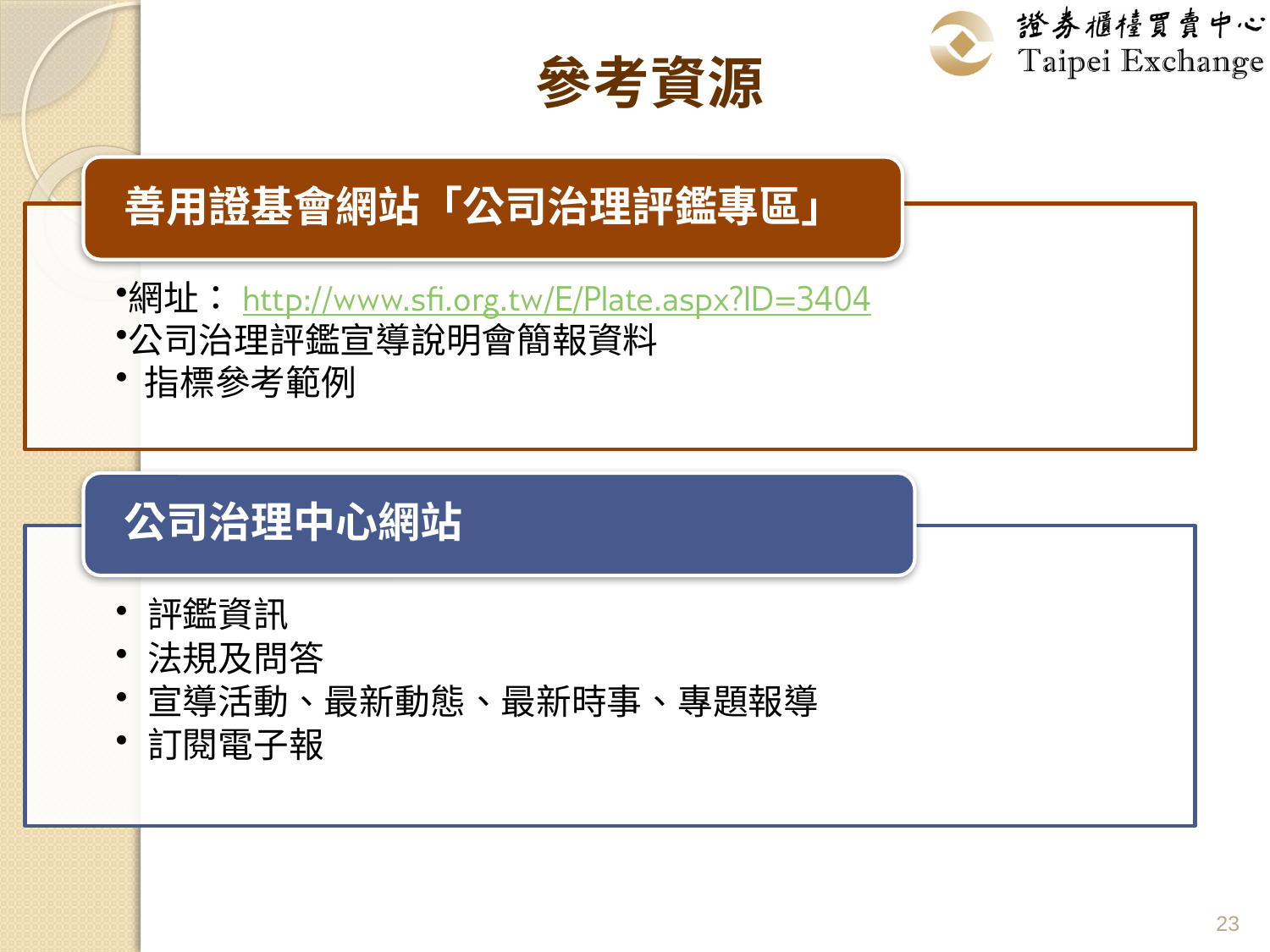

# 參考資源
網址：http://www.sfi.org.tw/E/Plate.aspx?ID=3404
公司治理評鑑宣導說明會簡報資料
 指標參考範例
善用證基會網站「公司治理評鑑專區」
評鑑資訊
法規及問答
宣導活動、最新動態、最新時事、專題報導
訂閱電子報
公司治理中心網站
23